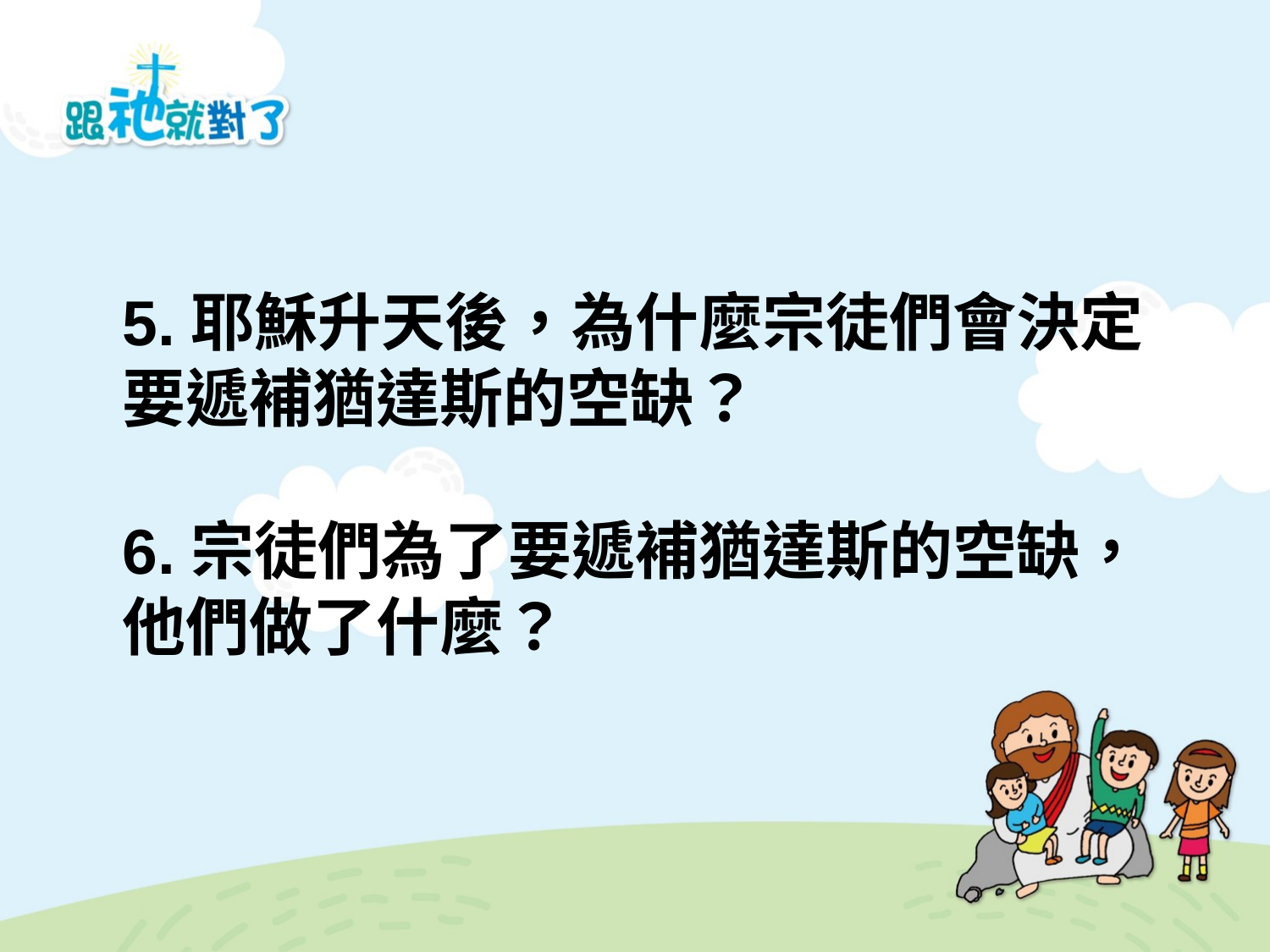

5.耶穌升天後，為什麼宗徒們會決定要遞補猶達斯的空缺？

6.宗徒們為了要遞補猶達斯的空缺，他們做了什麼？